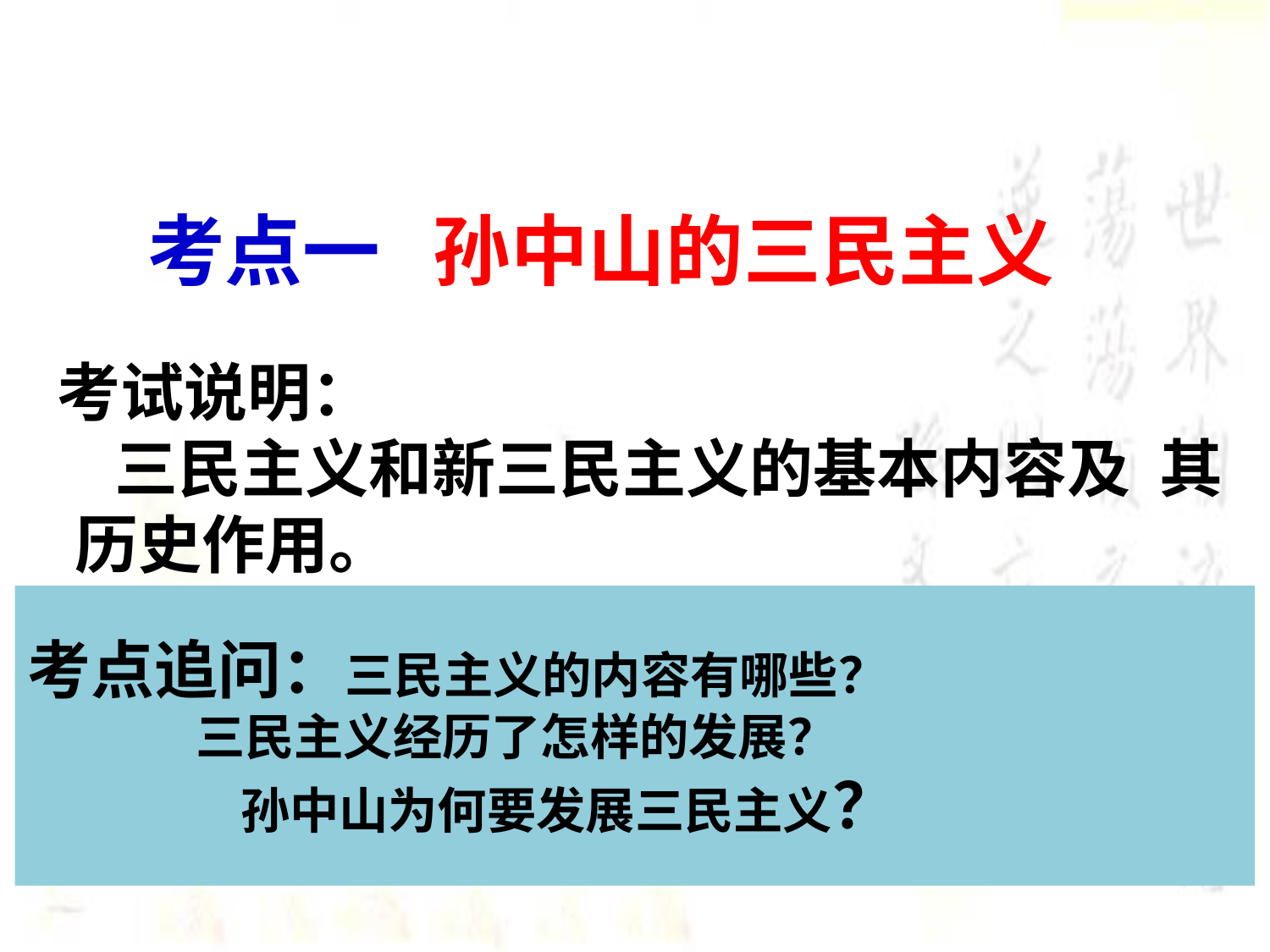

考点一   孙中山的三民主义
 考试说明：
     三民主义和新三民主义的基本内容及  其历史作用。

考点追问：三民主义的内容有哪些？
               三民主义经历了怎样的发展？
                   孙中山为何要发展三民主义？